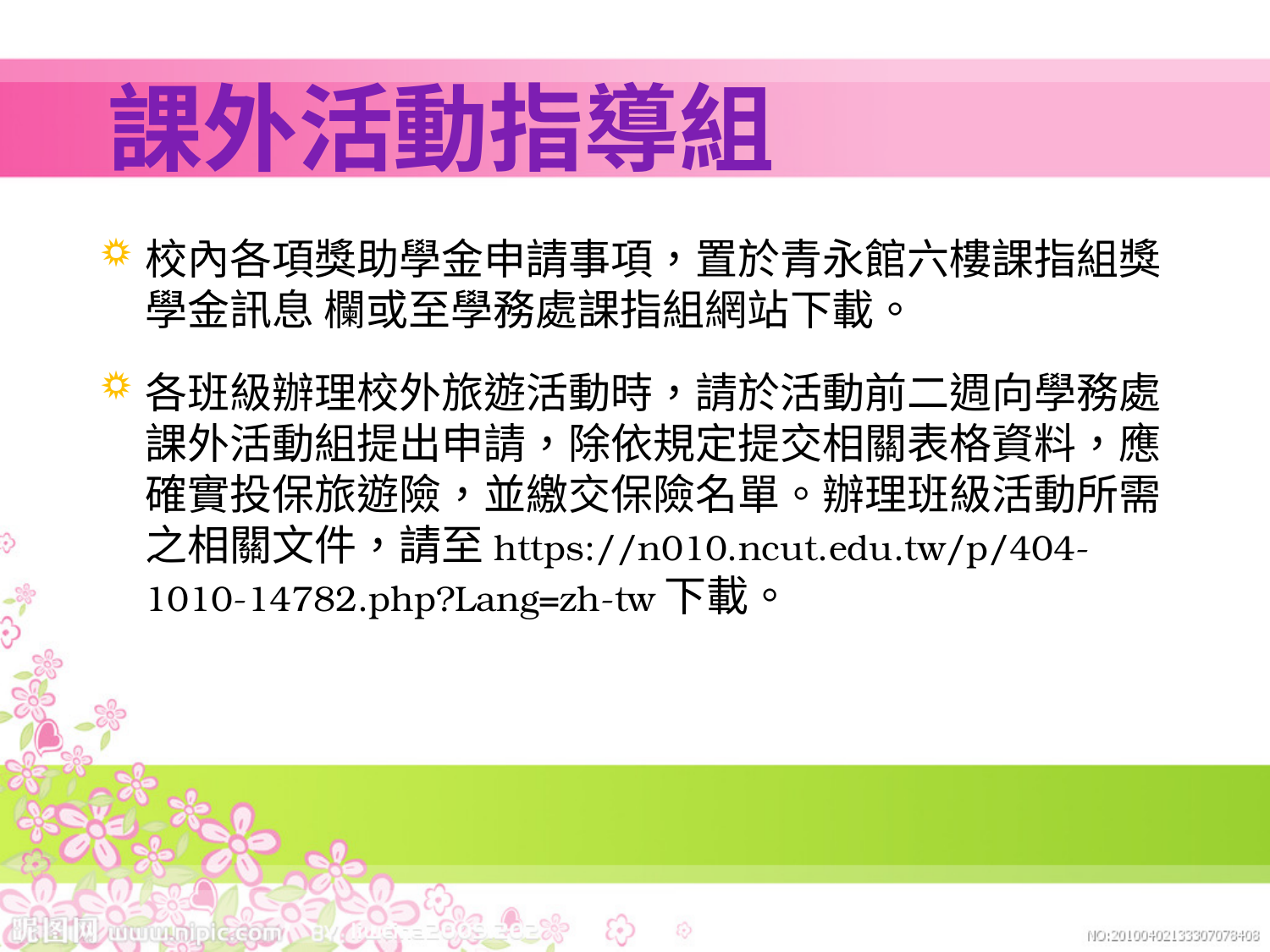

# 課外活動指導組
校內各項獎助學金申請事項，置於青永館六樓課指組獎學金訊息 欄或至學務處課指組網站下載。
各班級辦理校外旅遊活動時，請於活動前二週向學務處課外活動組提出申請，除依規定提交相關表格資料，應確實投保旅遊險，並繳交保險名單。辦理班級活動所需之相關文件，請至https://n010.ncut.edu.tw/p/404-1010-14782.php?Lang=zh-tw下載。